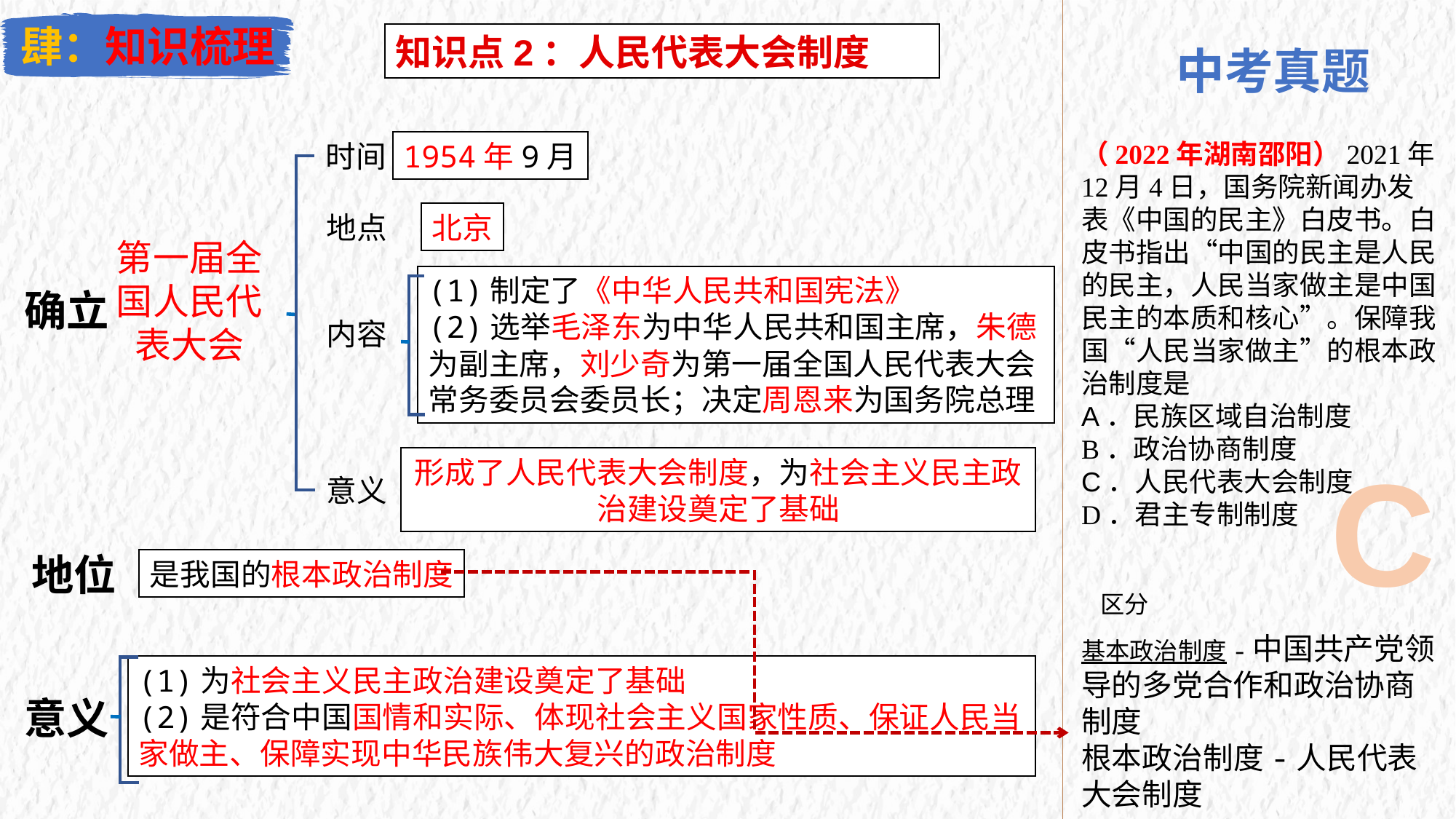

肆：知识梳理
知识点2：人民代表大会制度
中考真题
时间

地点
内容
意义
1954年9月
（2022年湖南邵阳）2021年12月4日，国务院新闻办发表《中国的民主》白皮书。白皮书指出“中国的民主是人民的民主，人民当家做主是中国民主的本质和核心”。保障我国“人民当家做主”的根本政治制度是A．民族区域自治制度
B．政治协商制度C．人民代表大会制度
D．君主专制制度
北京
第一届全国人民代表大会
(1)制定了《中华人民共和国宪法》
(2)选举毛泽东为中华人民共和国主席，朱德为副主席，刘少奇为第一届全国人民代表大会常务委员会委员长；决定周恩来为国务院总理

确立
C
形成了人民代表大会制度，为社会主义民主政治建设奠定了基础
地位
是我国的根本政治制度
区分
基本政治制度-中国共产党领导的多党合作和政治协商制度
根本政治制度-人民代表大会制度
(1)为社会主义民主政治建设奠定了基础
(2)是符合中国国情和实际、体现社会主义国家性质、保证人民当家做主、保障实现中华民族伟大复兴的政治制度

意义